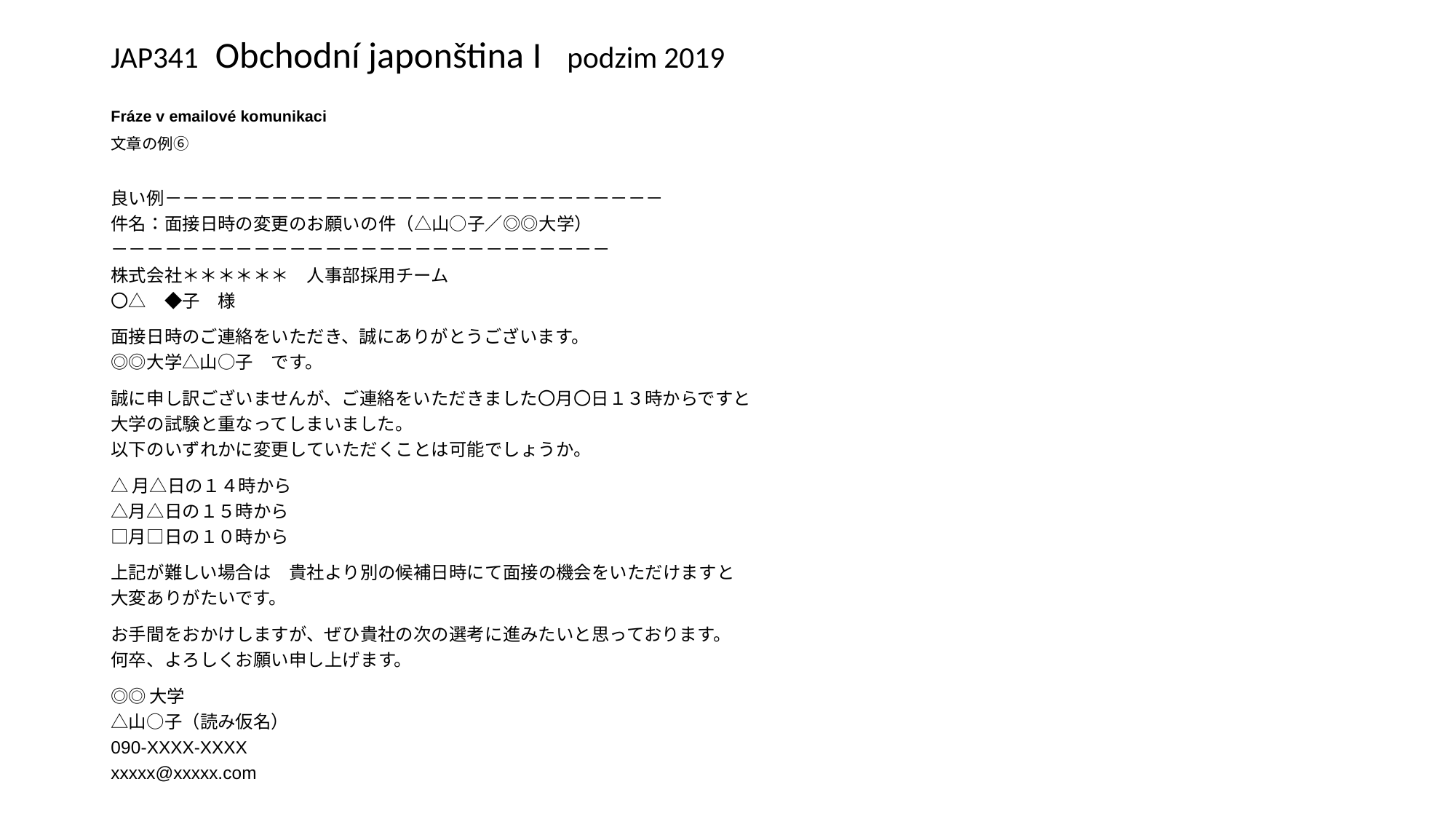

# JAP341  Obchodní japonština I   podzim 2019
Fráze v emailové komunikaci
文章の例⑥

良い例－－－－－－－－－－－－－－－－－－－－－－－－－－－－
件名：面接日時の変更のお願いの件（△山○子／◎◎大学）
－－－－－－－－－－－－－－－－－－－－－－－－－－－－
株式会社＊＊＊＊＊＊　人事部採用チーム
〇△　◆子　様
面接日時のご連絡をいただき、誠にありがとうございます。
◎◎大学△山○子　です。
誠に申し訳ございませんが、ご連絡をいただきました〇月〇日１３時からですと
大学の試験と重なってしまいました。
以下のいずれかに変更していただくことは可能でしょうか。
△月△日の１４時から
△月△日の１５時から
□月□日の１０時から
上記が難しい場合は　貴社より別の候補日時にて面接の機会をいただけますと
大変ありがたいです。
お手間をおかけしますが、ぜひ貴社の次の選考に進みたいと思っております。
何卒、よろしくお願い申し上げます。
◎◎大学
△山○子（読み仮名）
090-XXXX-XXXX
xxxxx@xxxxx.com